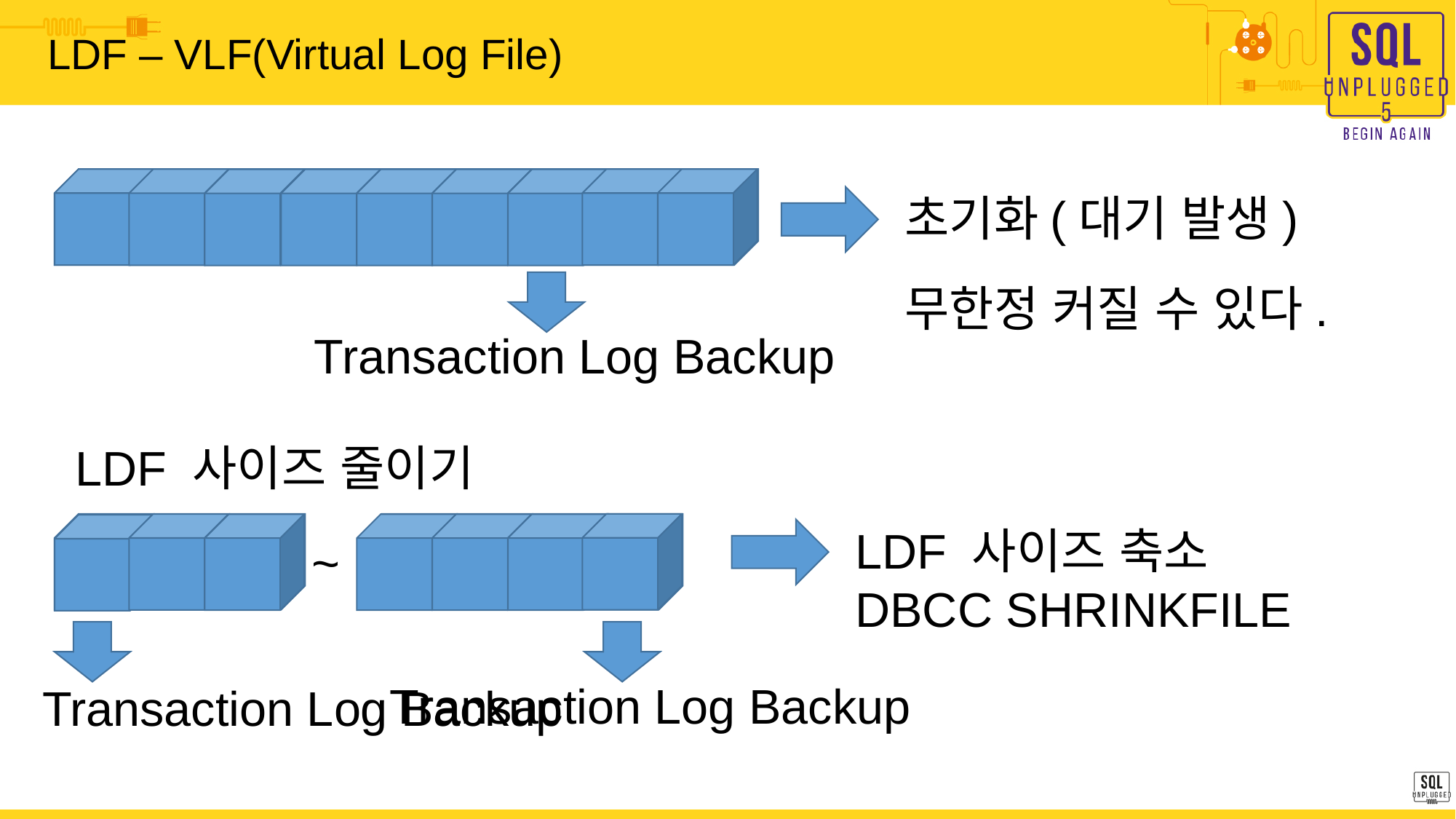

# LDF – VLF(Virtual Log File)

초기화(대기 발생)

무한정 커질 수 있다.
Transaction Log Backup
LDF 사이즈 줄이기

LDF 사이즈 축소
DBCC SHRINKFILE

~

Transaction Log Backup
Transaction Log Backup